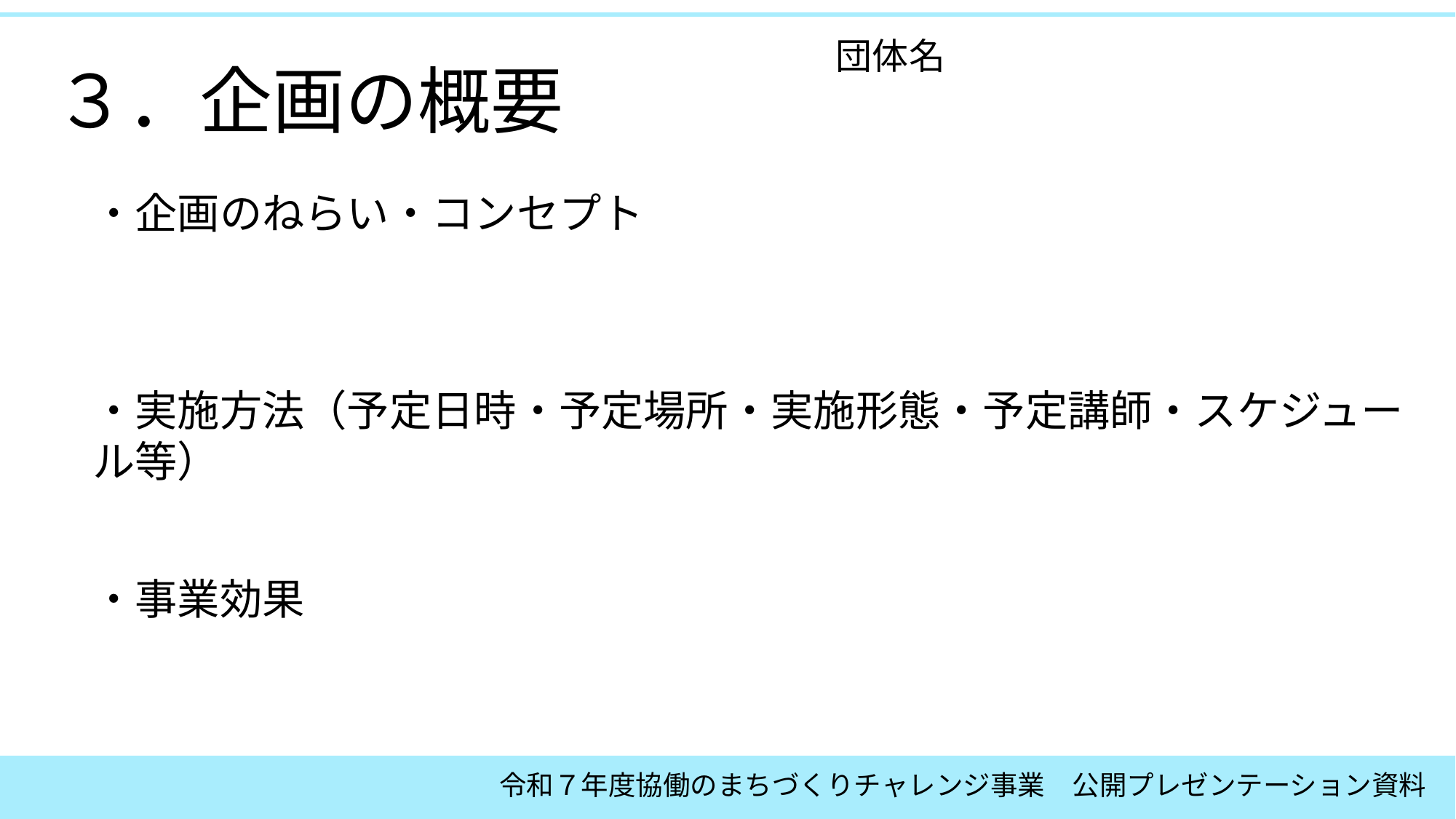

団体名
３．企画の概要
・企画のねらい・コンセプト
・実施方法（予定日時・予定場所・実施形態・予定講師・スケジュール等）
・事業効果

令和７年度協働のまちづくりチャレンジ事業　公開プレゼンテーション資料